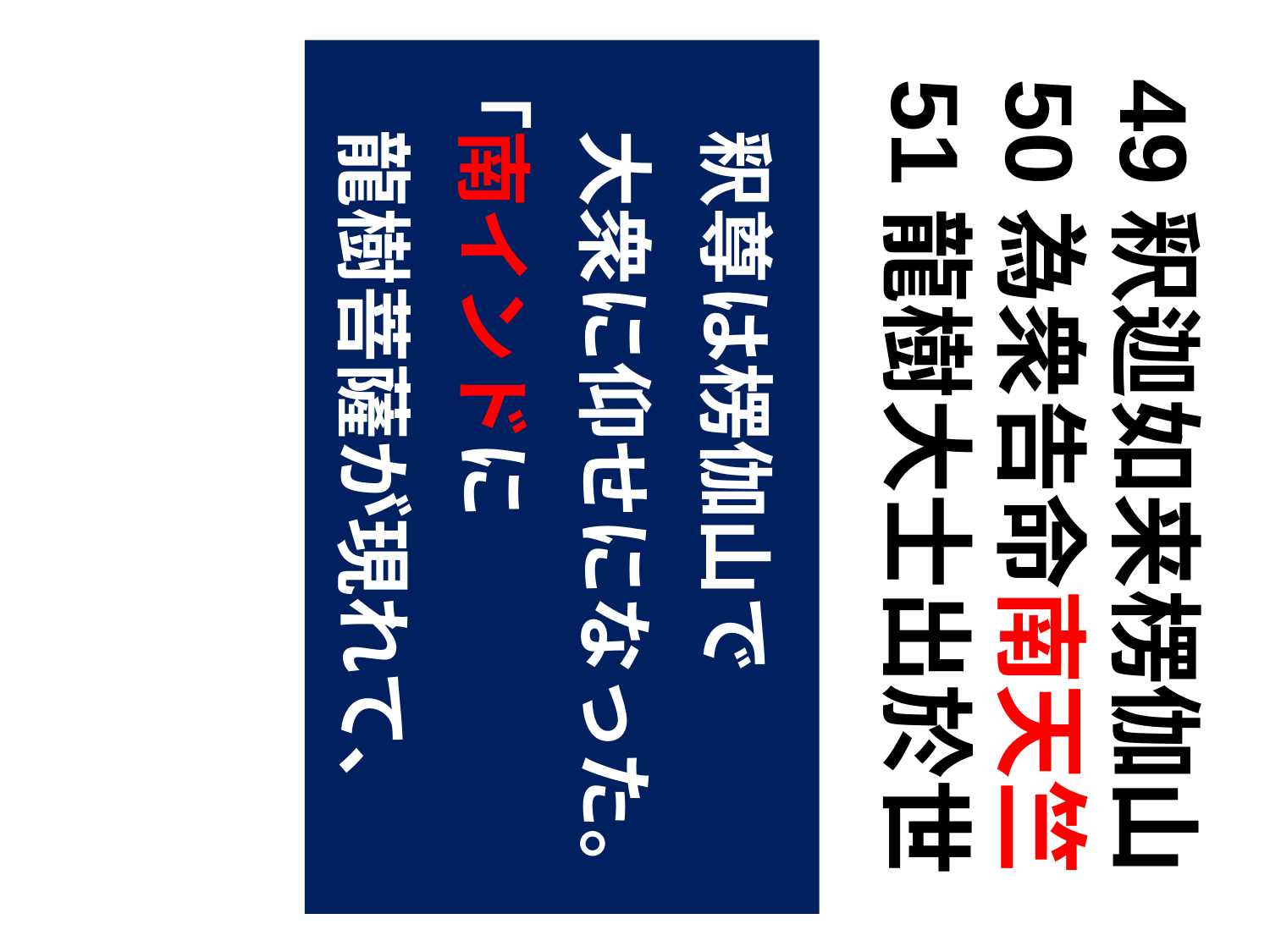

49釈迦如来楞伽山
50為衆告命南天竺
51龍樹大士出於世
　釈尊は楞伽山で
　大衆に仰せになった。「南インドに
　龍樹菩薩が現れて、